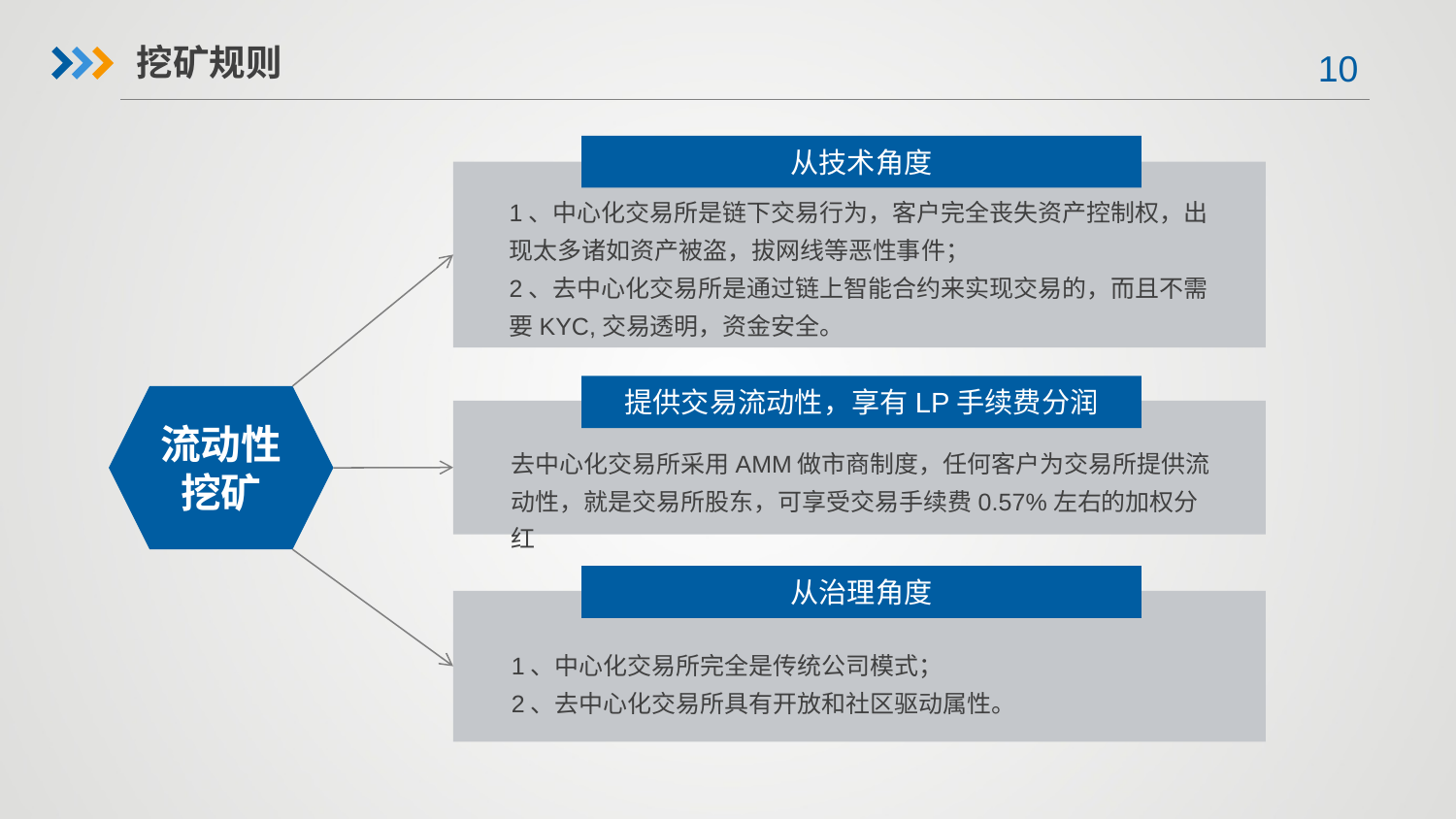

挖矿规则
从技术角度

1、中心化交易所是链下交易行为，客户完全丧失资产控制权，出现太多诸如资产被盗，拔网线等恶性事件；
2、去中心化交易所是通过链上智能合约来实现交易的，而且不需要KYC,交易透明，资金安全。
提供交易流动性，享有LP手续费分润
流动性挖矿

去中心化交易所采用AMM做市商制度，任何客户为交易所提供流动性，就是交易所股东，可享受交易手续费0.57%左右的加权分红
从治理角度

1、中心化交易所完全是传统公司模式；
2、去中心化交易所具有开放和社区驱动属性。